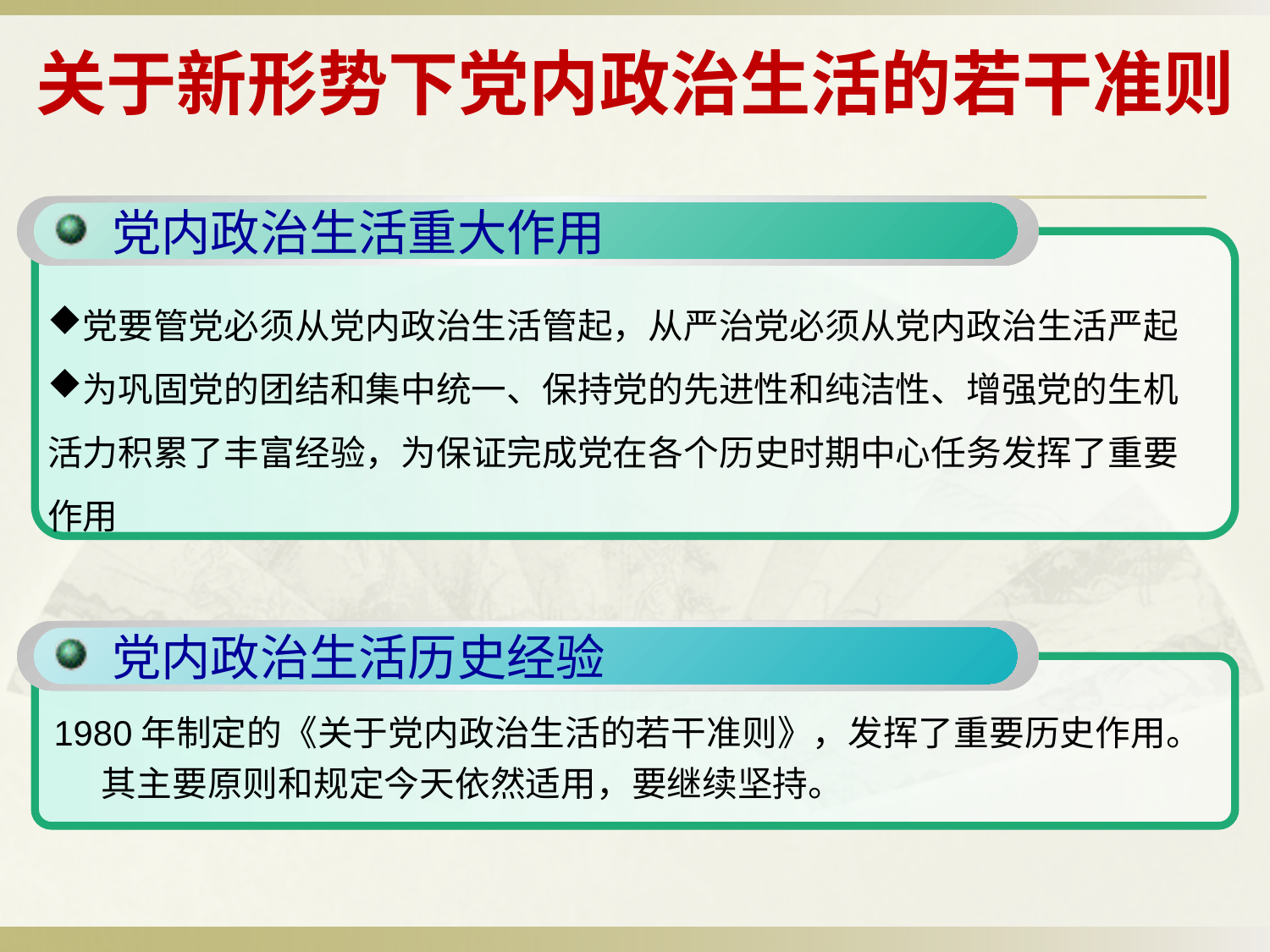

# 关于新形势下党内政治生活的若干准则

 党内政治生活重大作用

党要管党必须从党内政治生活管起，从严治党必须从党内政治生活严起
为巩固党的团结和集中统一、保持党的先进性和纯洁性、增强党的生机活力积累了丰富经验，为保证完成党在各个历史时期中心任务发挥了重要作用

 党内政治生活历史经验

1980年制定的《关于党内政治生活的若干准则》，发挥了重要历史作用。其主要原则和规定今天依然适用，要继续坚持。